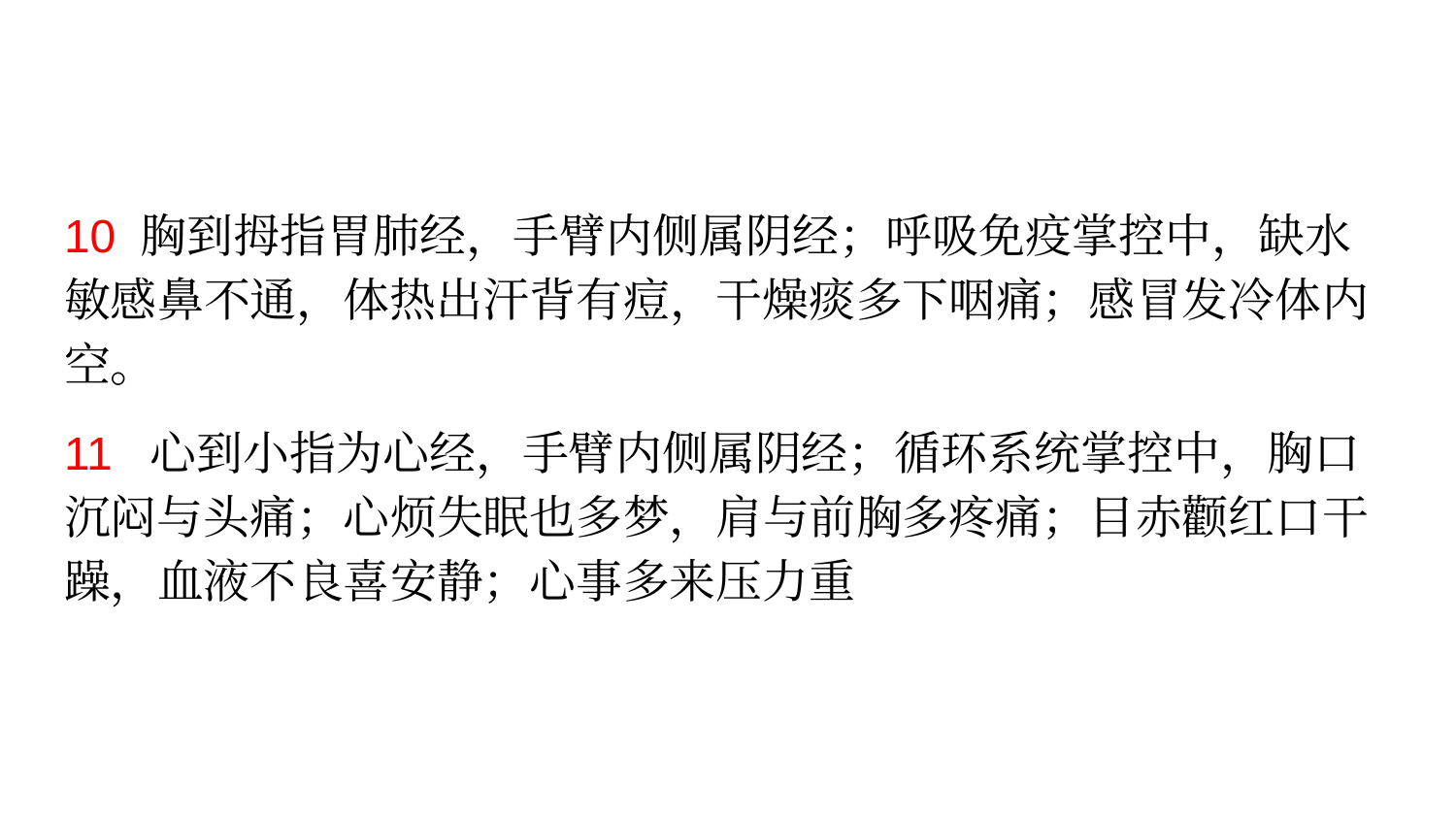

#
10 胸到拇指胃肺经，手臂内侧属阴经；呼吸免疫掌控中，缺水敏感鼻不通，体热出汗背有痘，干燥痰多下咽痛；感冒发冷体内空。
11  心到小指为心经，手臂内侧属阴经；循环系统掌控中，胸口沉闷与头痛；心烦失眠也多梦，肩与前胸多疼痛；目赤颧红口干躁，血液不良喜安静；心事多来压力重